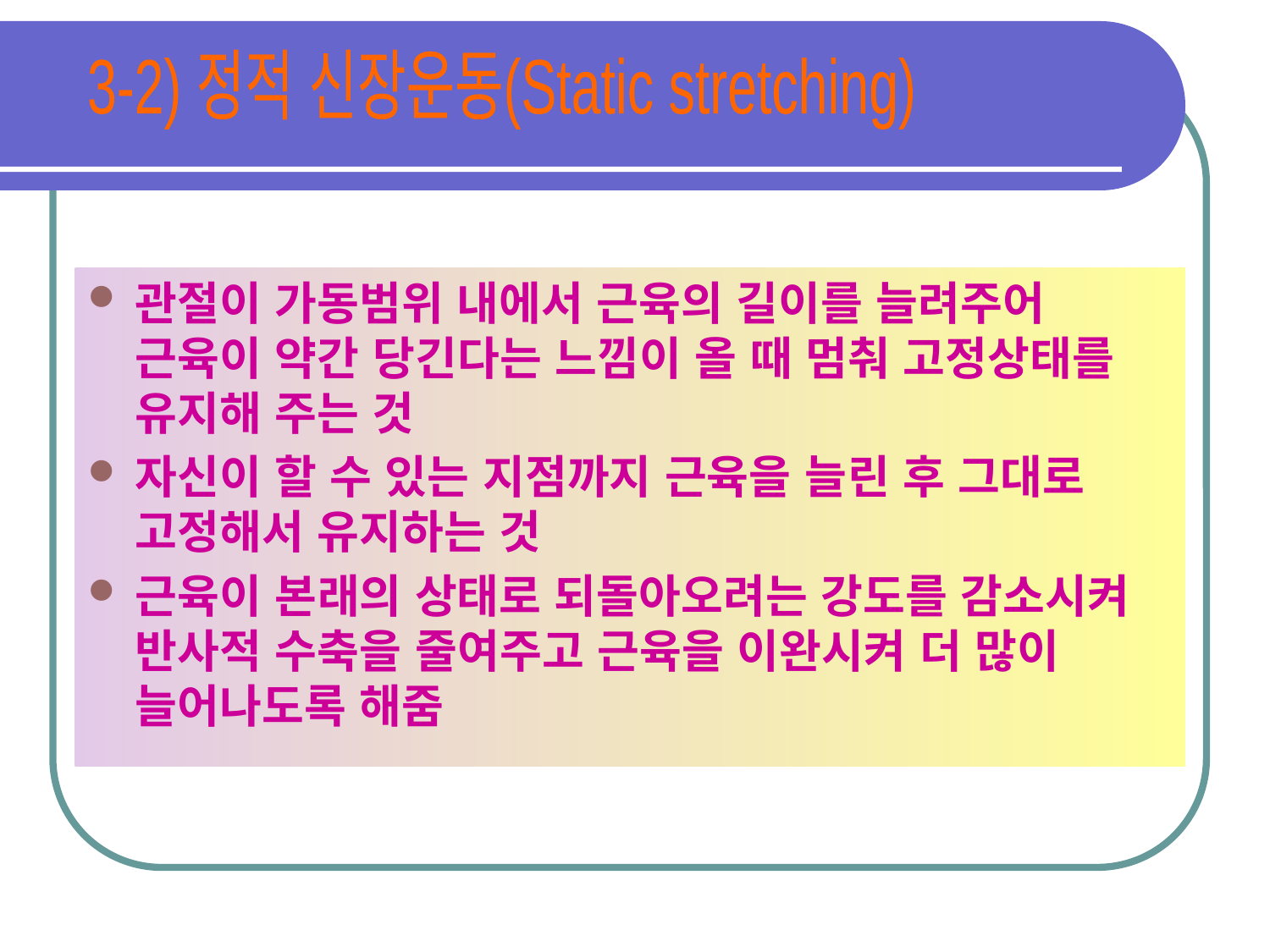

3-2) 정적 신장운동(Static stretching)
관절이 가동범위 내에서 근육의 길이를 늘려주어 근육이 약간 당긴다는 느낌이 올 때 멈춰 고정상태를 유지해 주는 것
자신이 할 수 있는 지점까지 근육을 늘린 후 그대로 고정해서 유지하는 것
근육이 본래의 상태로 되돌아오려는 강도를 감소시켜 반사적 수축을 줄여주고 근육을 이완시켜 더 많이 늘어나도록 해줌